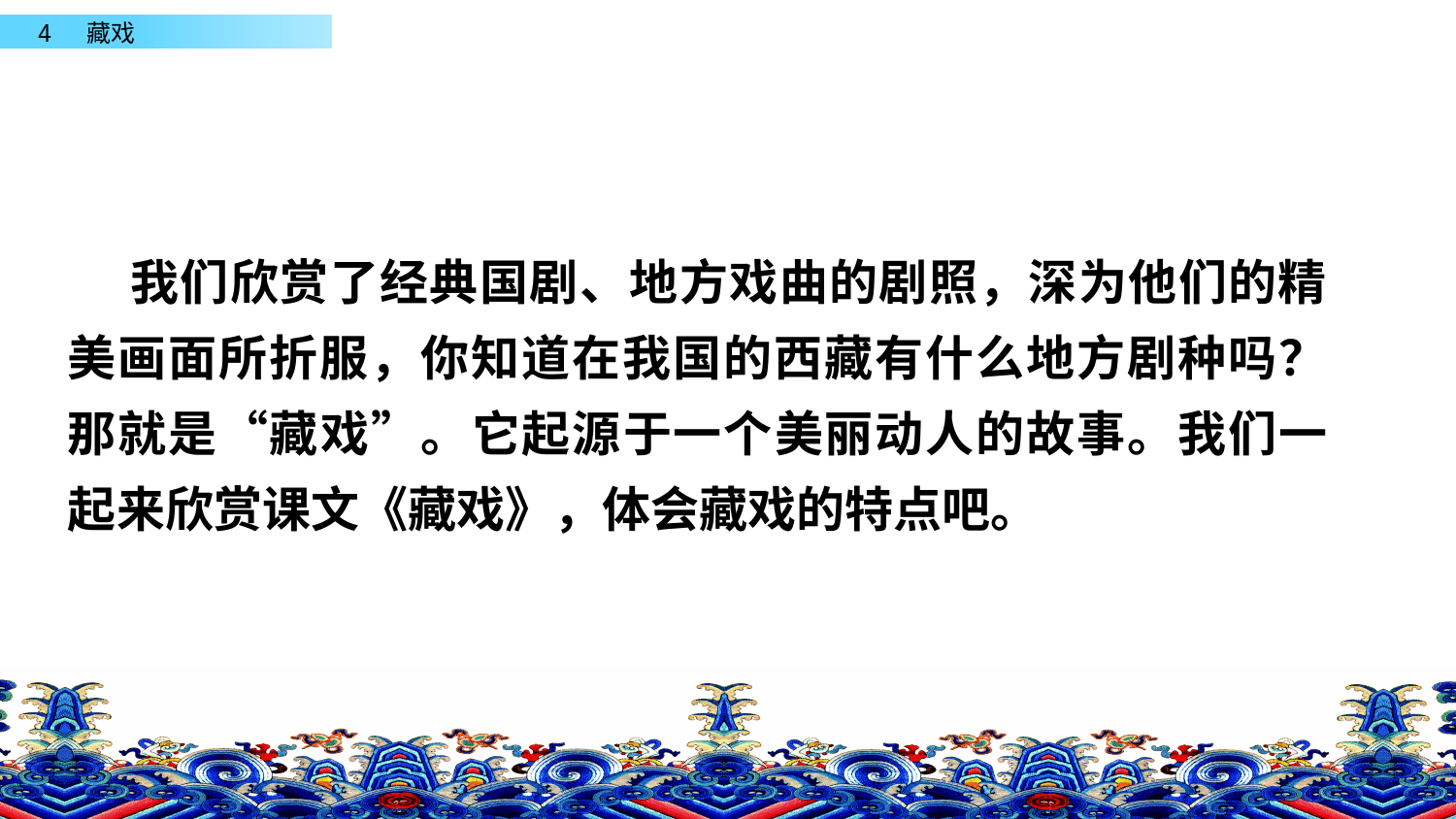

我们欣赏了经典国剧、地方戏曲的剧照，深为他们的精美画面所折服，你知道在我国的西藏有什么地方剧种吗？ 那就是“藏戏”。它起源于一个美丽动人的故事。我们一起来欣赏课文《藏戏》，体会藏戏的特点吧。